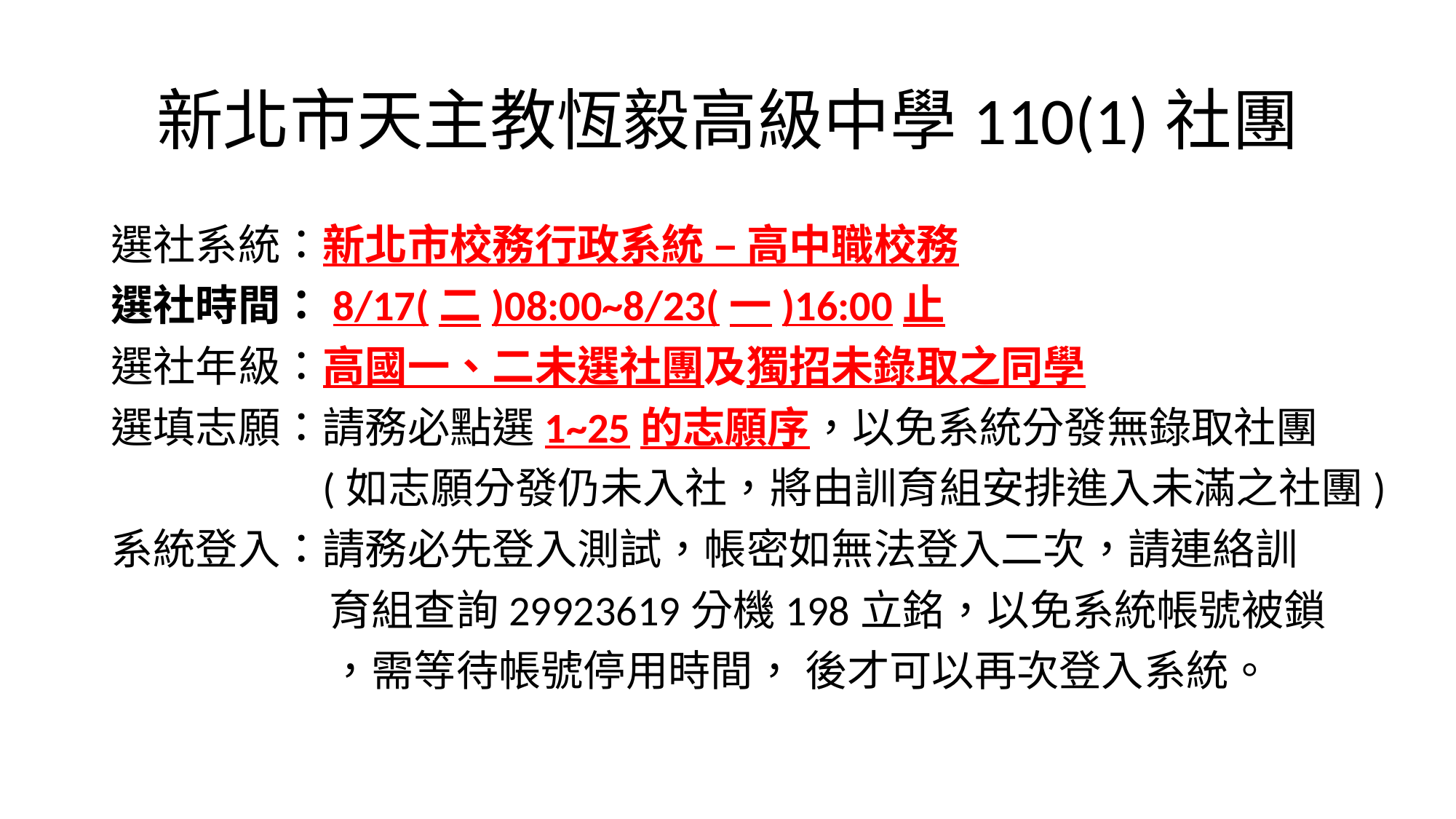

# 新北市天主教恆毅高級中學110(1)社團
選社系統：新北市校務行政系統 – 高中職校務
選社時間：8/17(二)08:00~8/23(一)16:00止
選社年級：高國一、二未選社團及獨招未錄取之同學
選填志願：請務必點選1~25的志願序，以免系統分發無錄取社團
                      (如志願分發仍未入社，將由訓育組安排進入未滿之社團)
系統登入：請務必先登入測試，帳密如無法登入二次，請連絡訓
                      育組查詢29923619分機198立銘，以免系統帳號被鎖
                      ，需等待帳號停用時間， 後才可以再次登入系統。